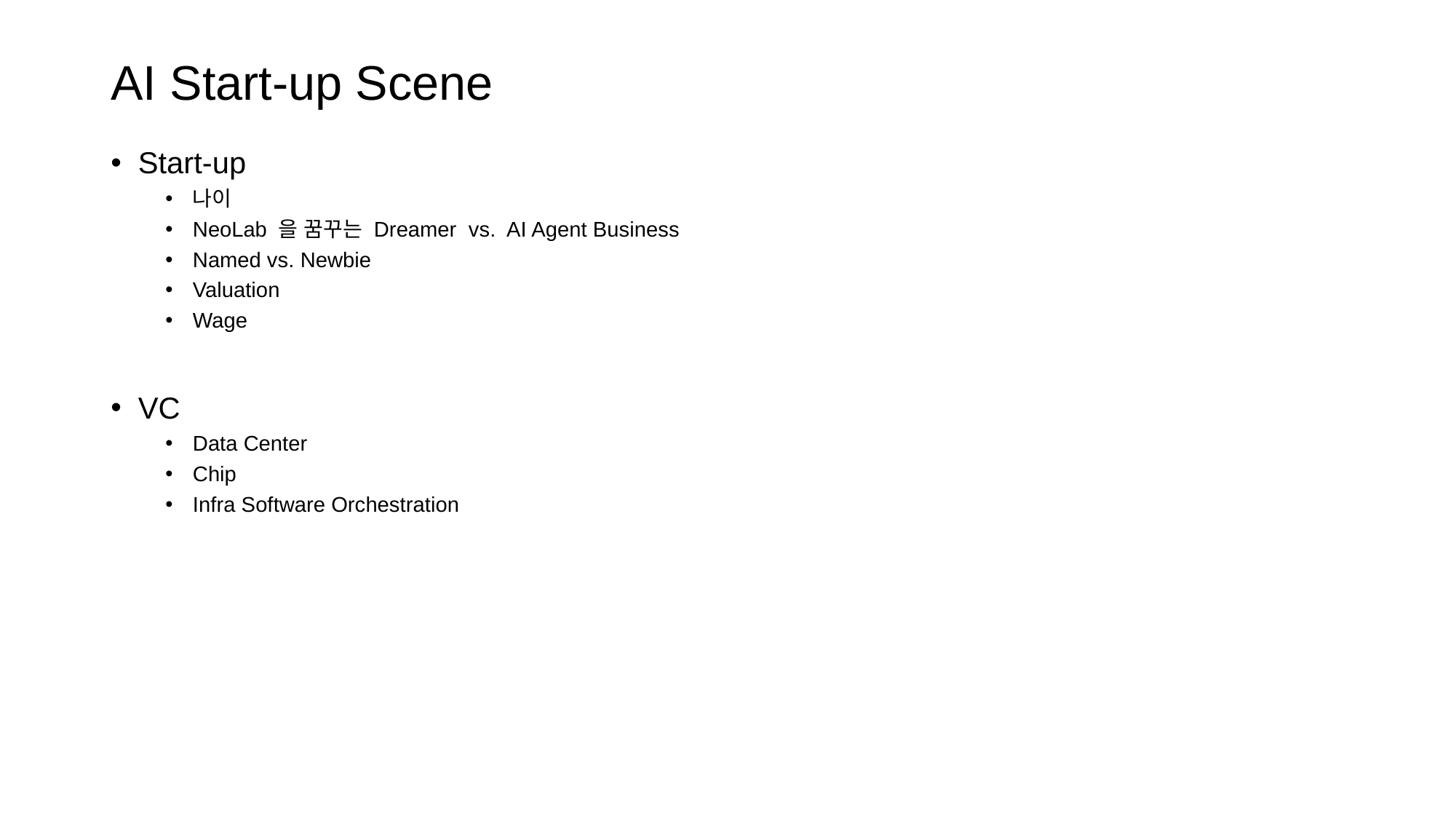

# AI Start-up Scene
Start-up
나이
NeoLab 을 꿈꾸는 Dreamer  vs.  AI Agent Business
Named vs. Newbie
Valuation
Wage

VC
Data Center
Chip
Infra Software Orchestration